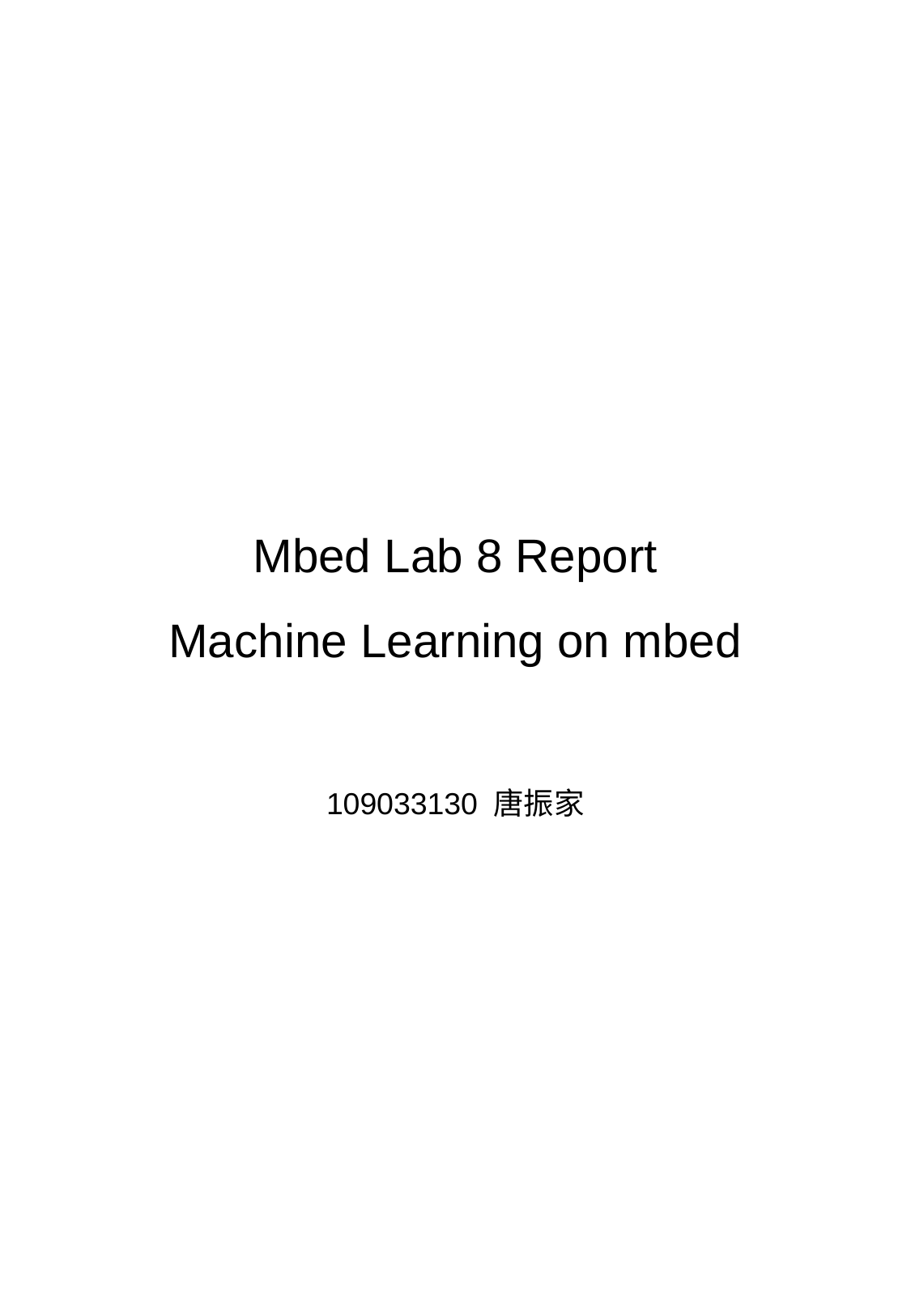

# Mbed Lab 8 Report Machine Learning on mbed
109033130 唐振家